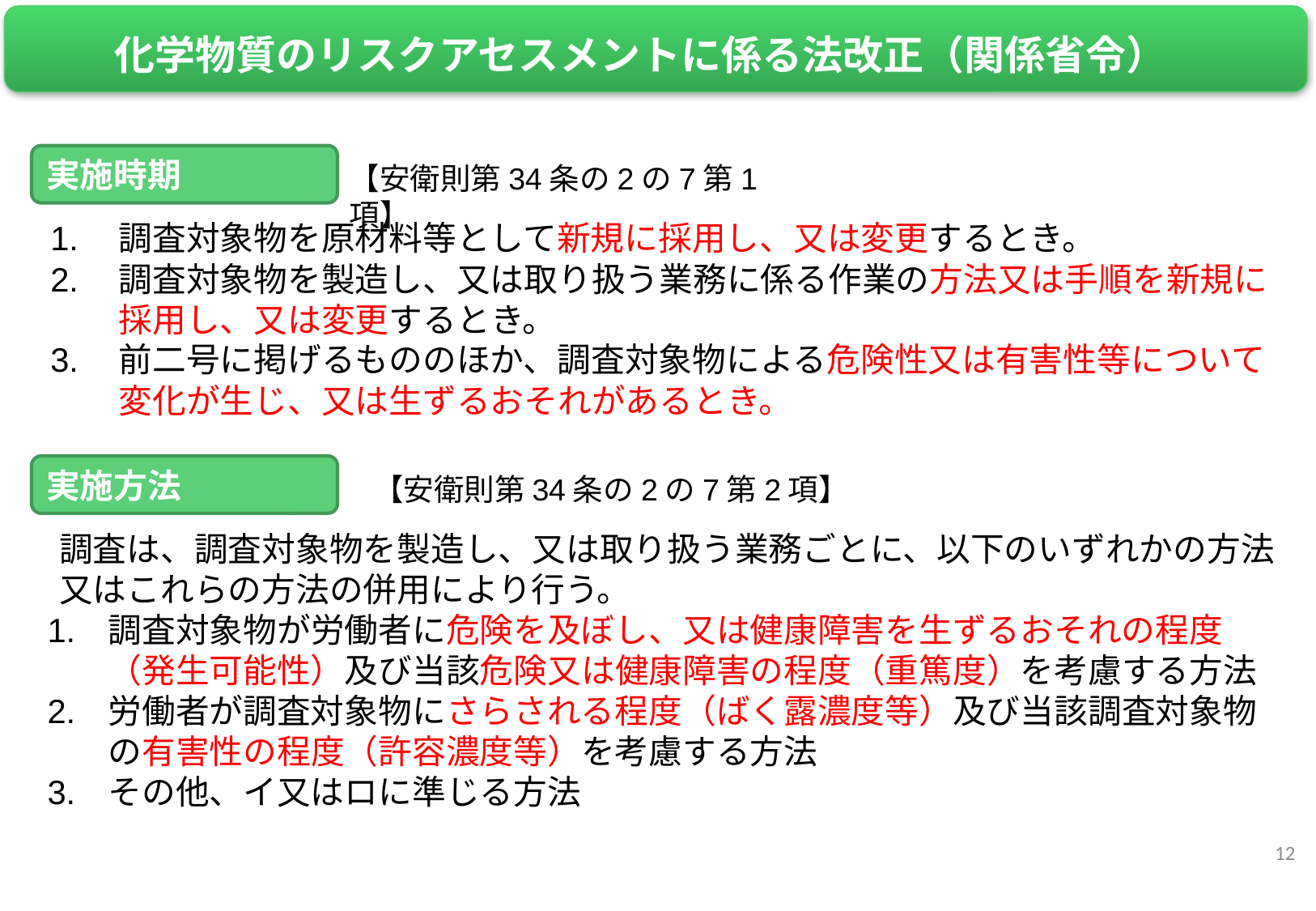

化学物質のリスクアセスメントに係る法改正（関係省令）
実施時期
【安衛則第34条の2の7第1項】
調査対象物を原材料等として新規に採用し、又は変更するとき。
調査対象物を製造し、又は取り扱う業務に係る作業の方法又は手順を新規に採用し、又は変更するとき。
前二号に掲げるもののほか、調査対象物による危険性又は有害性等について変化が生じ、又は生ずるおそれがあるとき。
実施方法
【安衛則第34条の2の7第2項】
調査は、調査対象物を製造し、又は取り扱う業務ごとに、以下のいずれかの方法又はこれらの方法の併用により行う。
調査対象物が労働者に危険を及ぼし、又は健康障害を生ずるおそれの程度（発生可能性）及び当該危険又は健康障害の程度（重篤度）を考慮する方法
労働者が調査対象物にさらされる程度（ばく露濃度等）及び当該調査対象物の有害性の程度（許容濃度等）を考慮する方法
その他、イ又はロに準じる方法
12